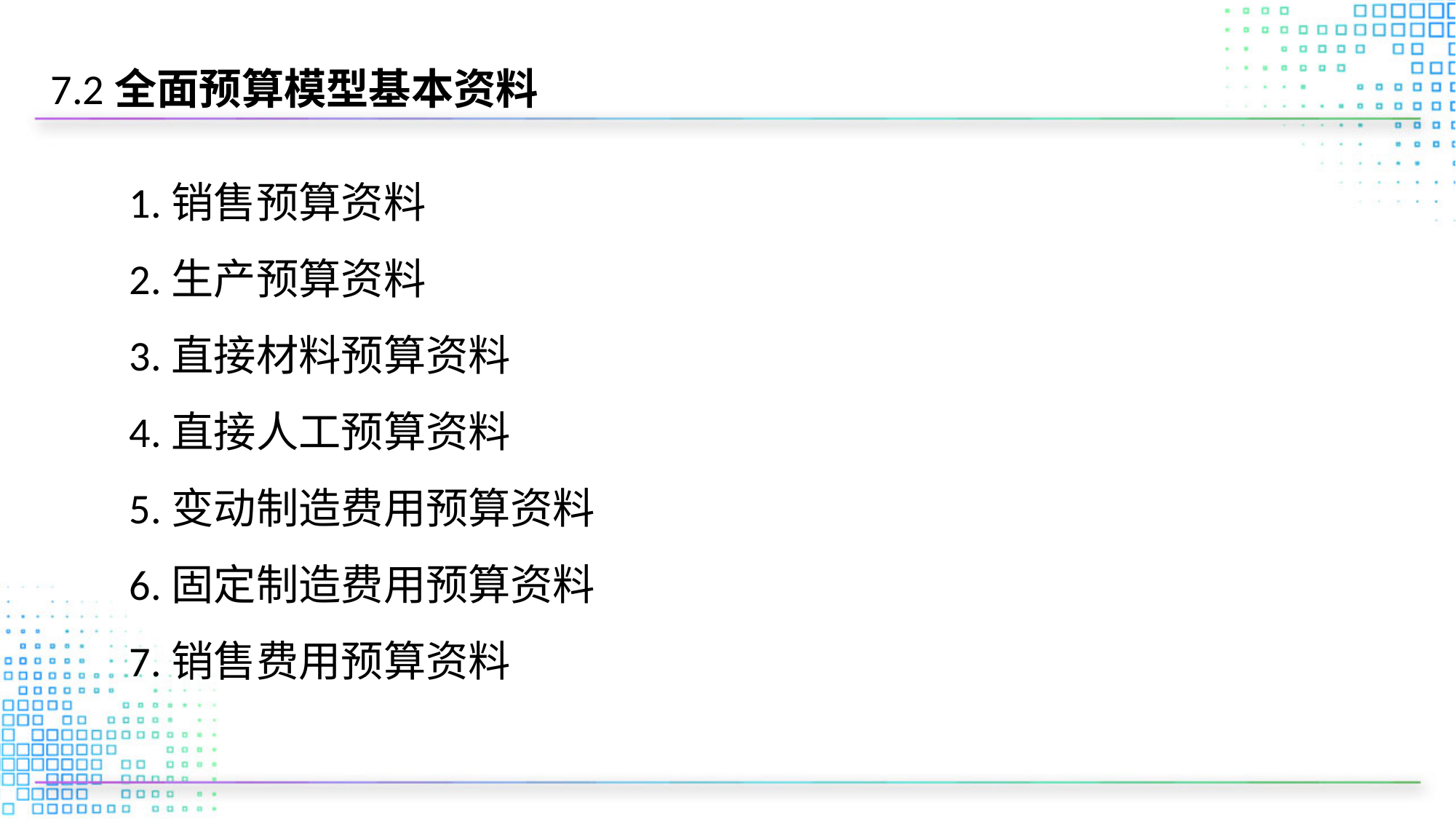

# 7.2全面预算模型基本资料
1.销售预算资料
2.生产预算资料
3.直接材料预算资料
4.直接人工预算资料
5.变动制造费用预算资料
6.固定制造费用预算资料
7.销售费用预算资料